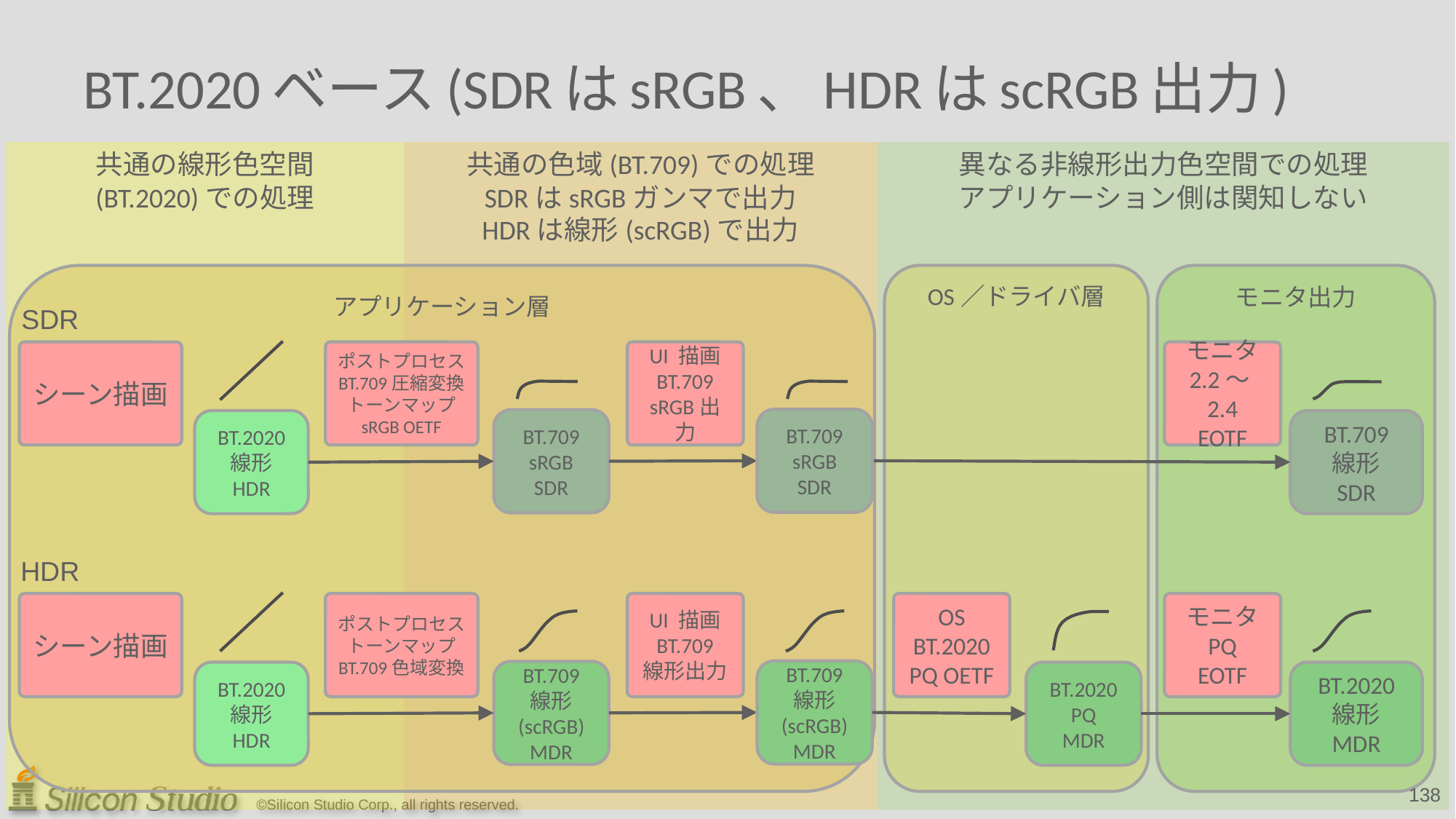

# BT.2020ベース(SDRはsRGB、HDRはscRGB出力)
共通の線形色空間
(BT.2020)での処理
共通の色域(BT.709)での処理
SDRはsRGBガンマで出力
HDRは線形(scRGB)で出力
異なる非線形出力色空間での処理
アプリケーション側は関知しない
アプリケーション層
OS／ドライバ層
モニタ出力
SDR
シーン描画
ポストプロセス
BT.709圧縮変換
トーンマップ
sRGB OETF
UI 描画
BT.709
sRGB出力
モニタ
2.2～2.4
EOTF

BT.709
sRGB
SDR
BT.709
sRGB
SDR
BT.2020
線形
HDR
BT.709
線形
SDR
HDR
シーン描画
ポストプロセス
トーンマップ
BT.709色域変換
UI 描画
BT.709
線形出力
OS
BT.2020
PQ OETF
モニタ
PQ
EOTF

BT.709
線形
(scRGB)
MDR
BT.709
線形
(scRGB)
MDR
BT.2020
線形
HDR
BT.2020
PQ
MDR
BT.2020
線形
MDR
138